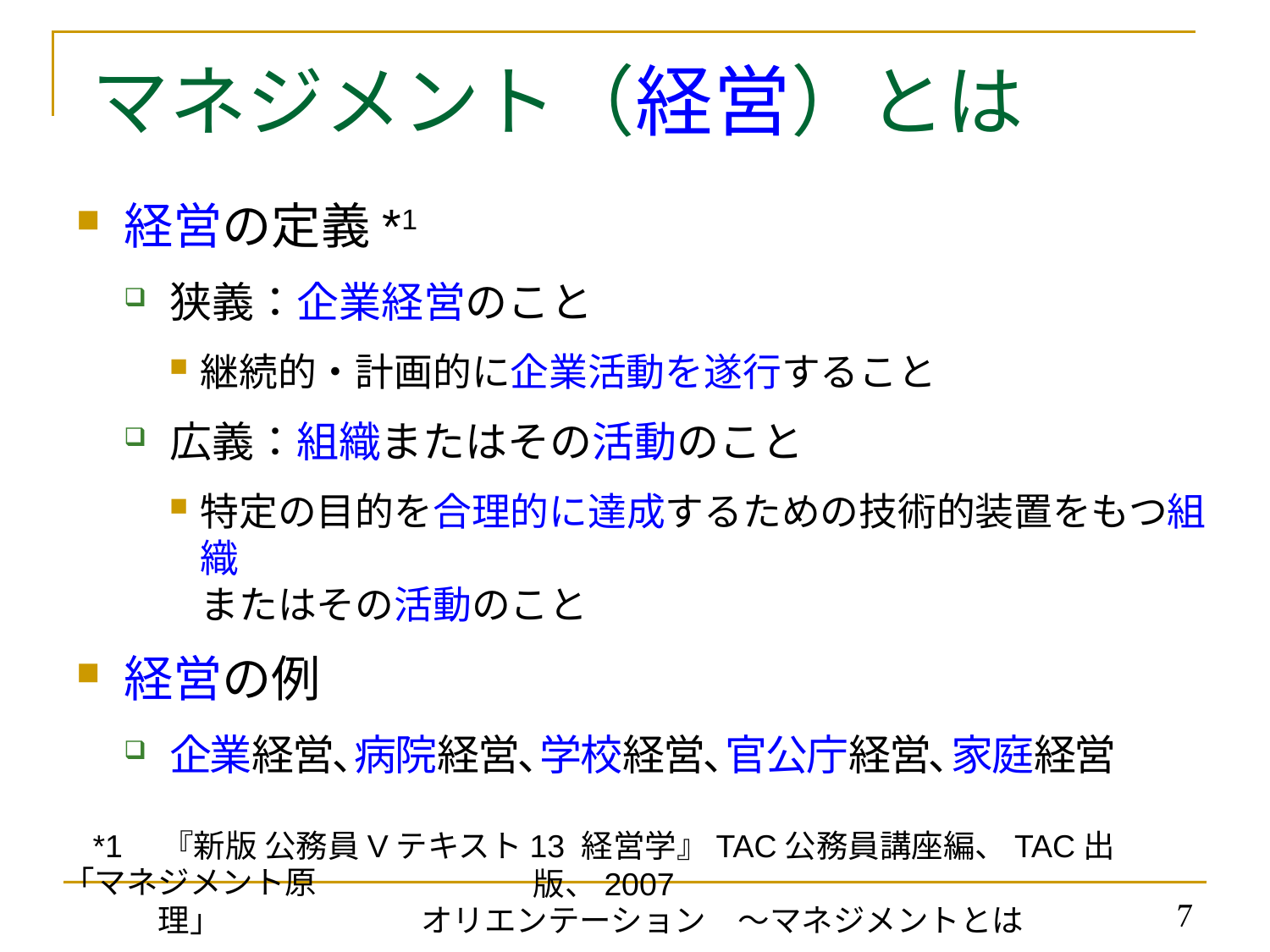

# マネジメント（経営）とは
経営の定義*1
狭義：企業経営のこと
継続的・計画的に企業活動を遂行すること
広義：組織またはその活動のこと
特定の目的を合理的に達成するための技術的装置をもつ組織
またはその活動のこと
経営の例
企業経営､病院経営､学校経営､官公庁経営､家庭経営
*1　『新版 公務員Vテキスト13 経営学』TAC公務員講座編、TAC出版、2007
「マネジメント原理」
オリエンテーション　～マネジメントとは
7